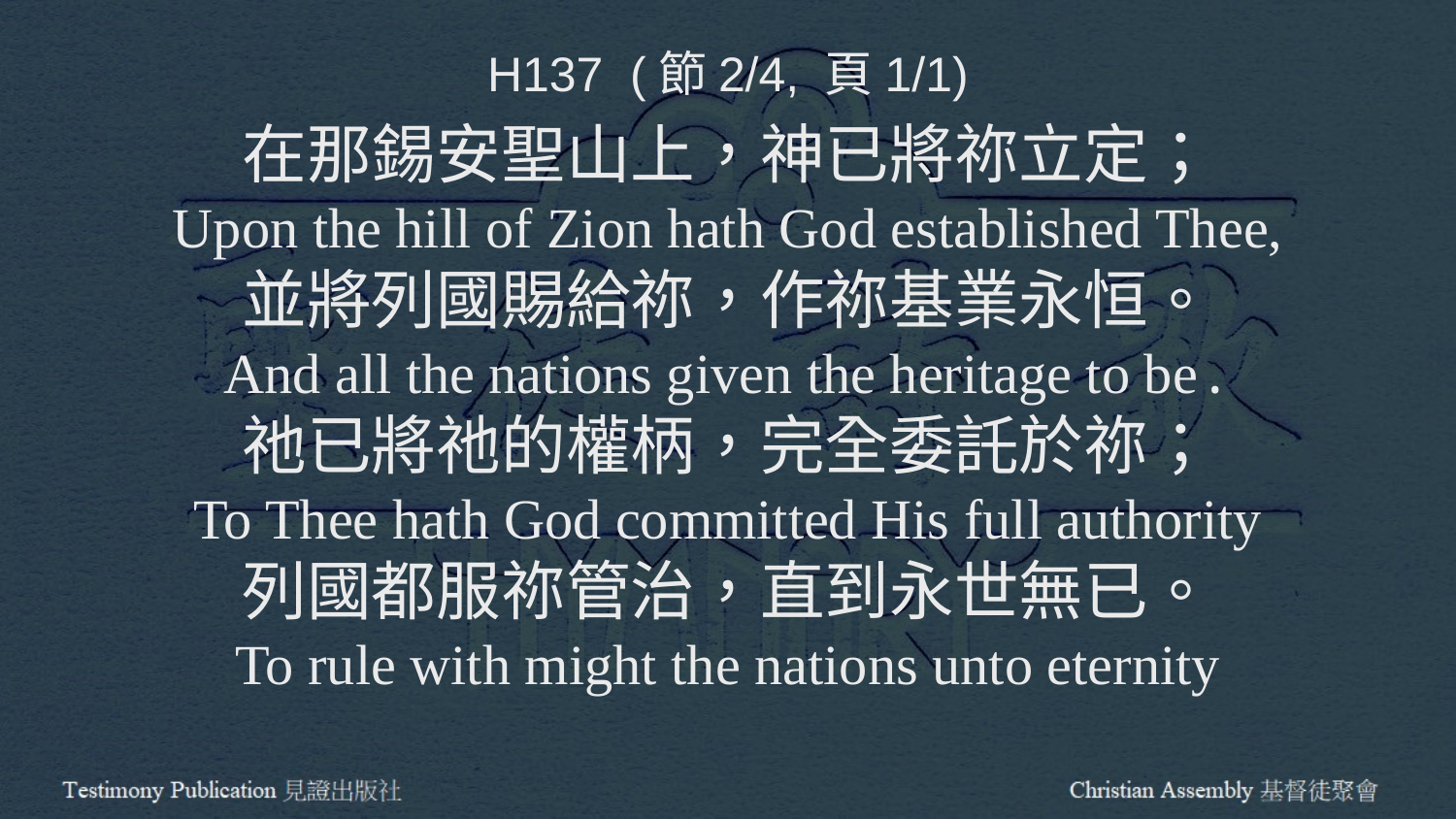

H137  (節2/4, 頁1/1)
在那錫安聖山上，神已將祢立定；
Upon the hill of Zion hath God established Thee,
並將列國賜給祢，作祢基業永恒。
And all the nations given the heritage to be.
祂已將祂的權柄，完全委託於祢；
To Thee hath God committed His full authority
列國都服祢管治，直到永世無已。
To rule with might the nations unto eternity